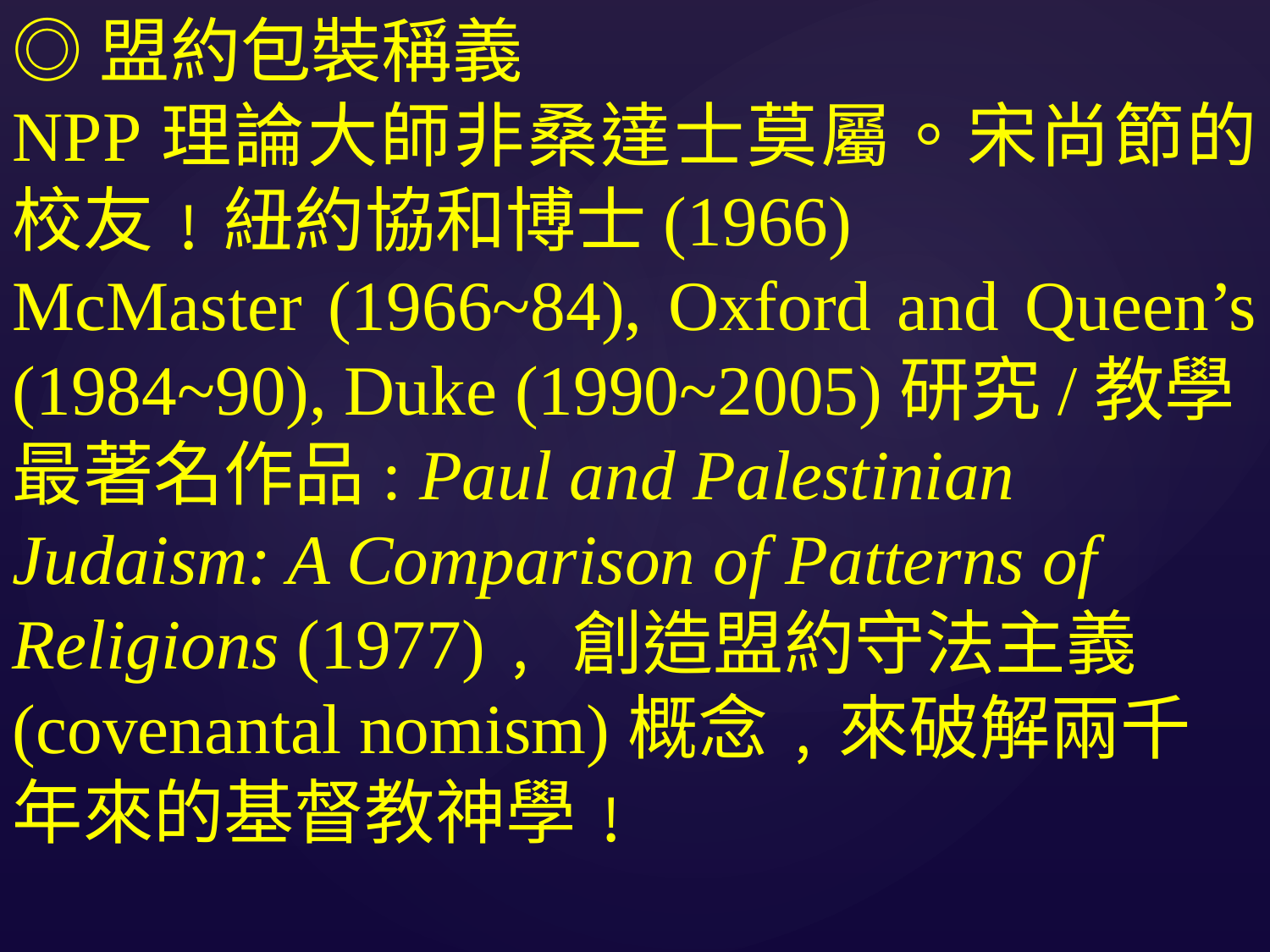

◎盟約包裝稱義
NPP理論大師非桑達士莫屬。宋尚節的校友﹗紐約協和博士(1966)
McMaster (1966~84), Oxford and Queen’s (1984~90), Duke (1990~2005)研究/教學
最著名作品: Paul and Palestinian Judaism: A Comparison of Patterns of Religions (1977)﹐創造盟約守法主義(covenantal nomism)概念﹐來破解兩千年來的基督教神學﹗